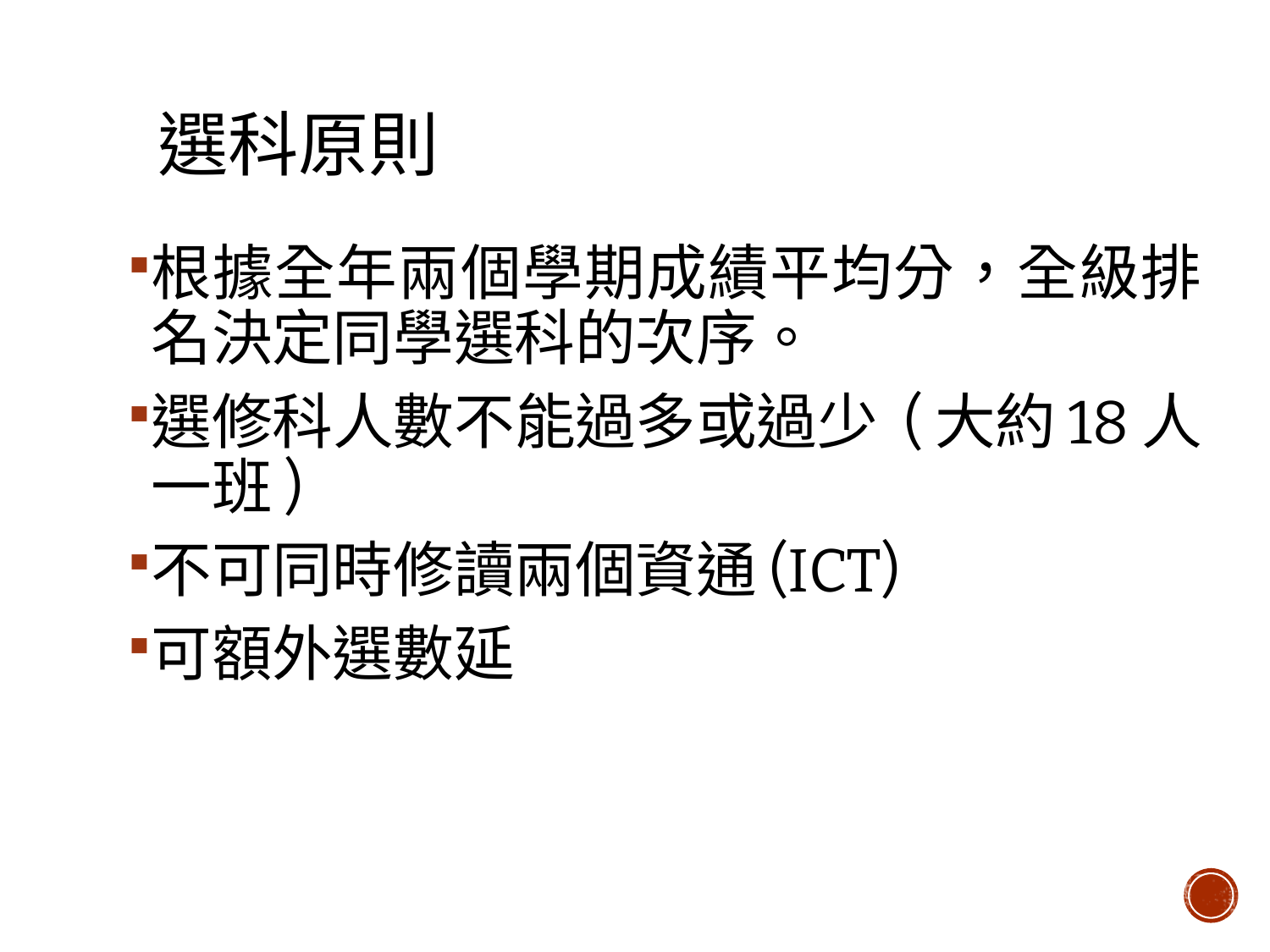

# 選科原則
根據全年兩個學期成績平均分，全級排名決定同學選科的次序。
選修科人數不能過多或過少 (大約18人一班)
不可同時修讀兩個資通(ICT)
可額外選數延